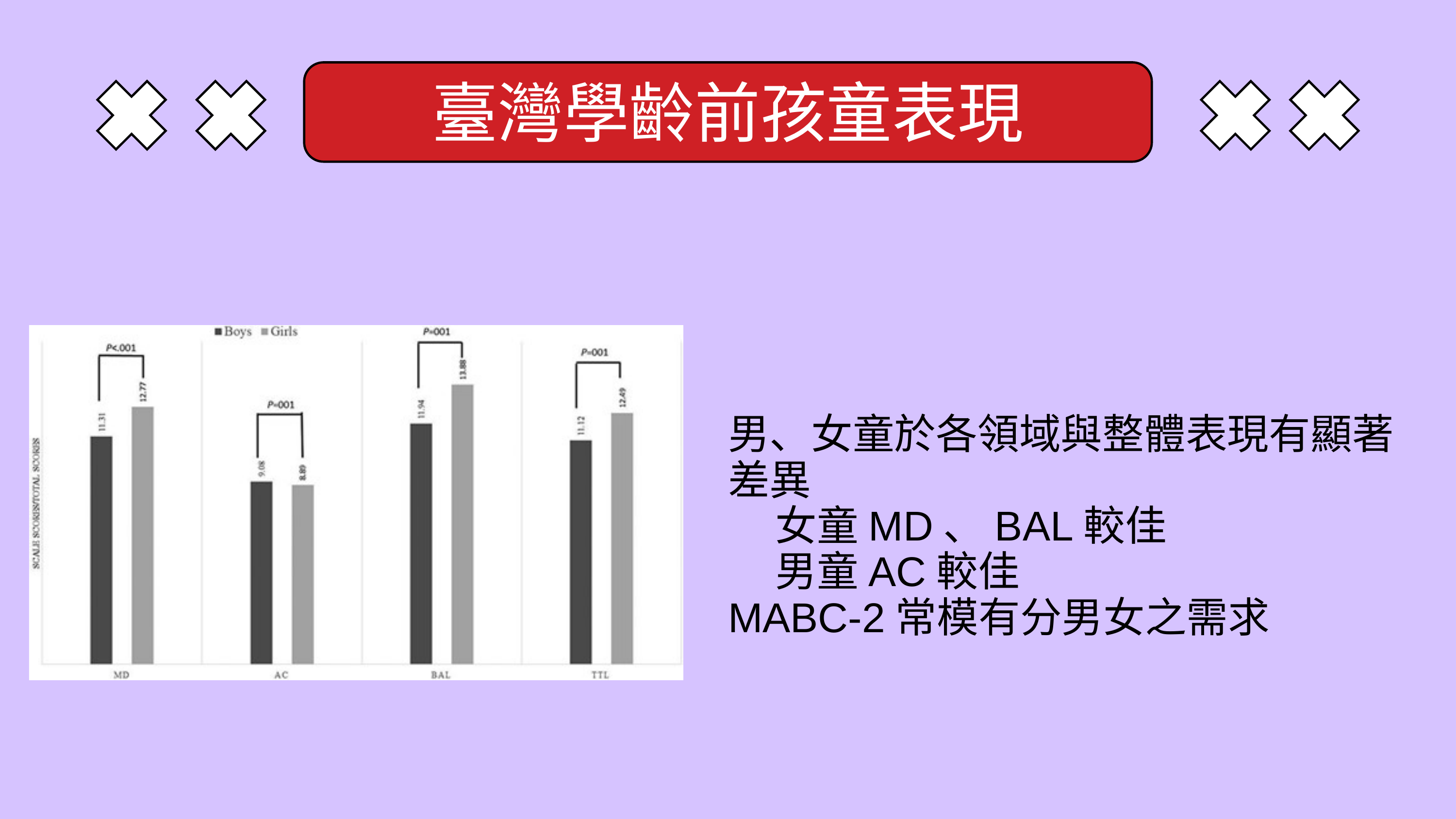

臺灣學齡前孩童表現

男、女童於各領域與整體表現有顯著差異
    女童MD、BAL較佳
    男童AC較佳
MABC-2常模有分男女之需求